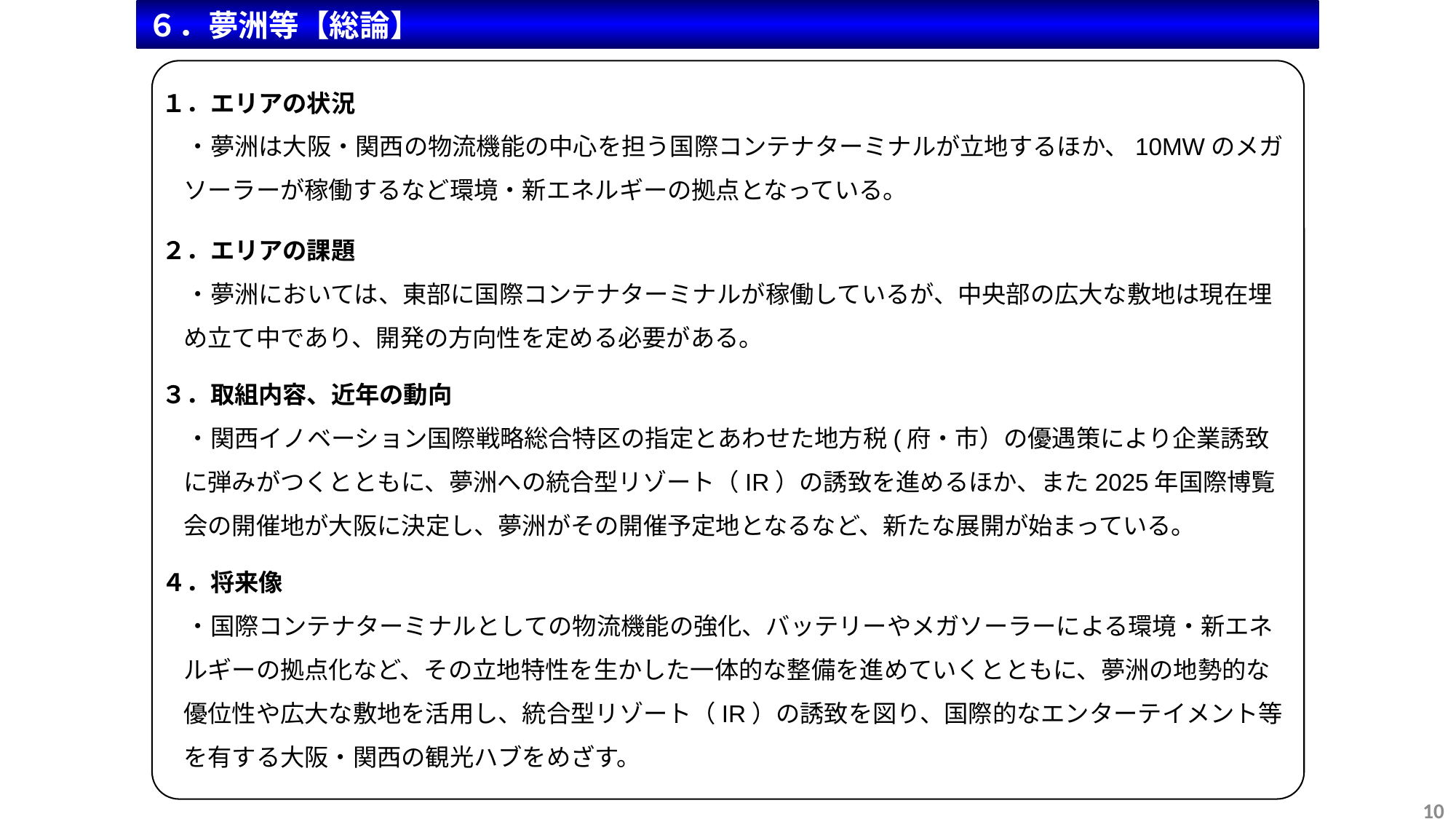

６．夢洲等【総論】

１．エリアの状況
　・夢洲は大阪・関西の物流機能の中心を担う国際コンテナターミナルが立地するほか、10MWのメガソーラーが稼働するなど環境・新エネルギーの拠点となっている。

２．エリアの課題
　・夢洲においては、東部に国際コンテナターミナルが稼働しているが、中央部の広大な敷地は現在埋め立て中であり、開発の方向性を定める必要がある。

３．取組内容、近年の動向
　・関西イノベーション国際戦略総合特区の指定とあわせた地方税(府・市）の優遇策により企業誘致に弾みがつくとともに、夢洲への統合型リゾート（IR）の誘致を進めるほか、また2025年国際博覧会の開催地が大阪に決定し、夢洲がその開催予定地となるなど、新たな展開が始まっている。

４．将来像
　・国際コンテナターミナルとしての物流機能の強化、バッテリーやメガソーラーによる環境・新エネルギーの拠点化など、その立地特性を生かした一体的な整備を進めていくとともに、夢洲の地勢的な優位性や広大な敷地を活用し、統合型リゾート（IR）の誘致を図り、国際的なエンターテイメント等を有する大阪・関西の観光ハブをめざす。

10